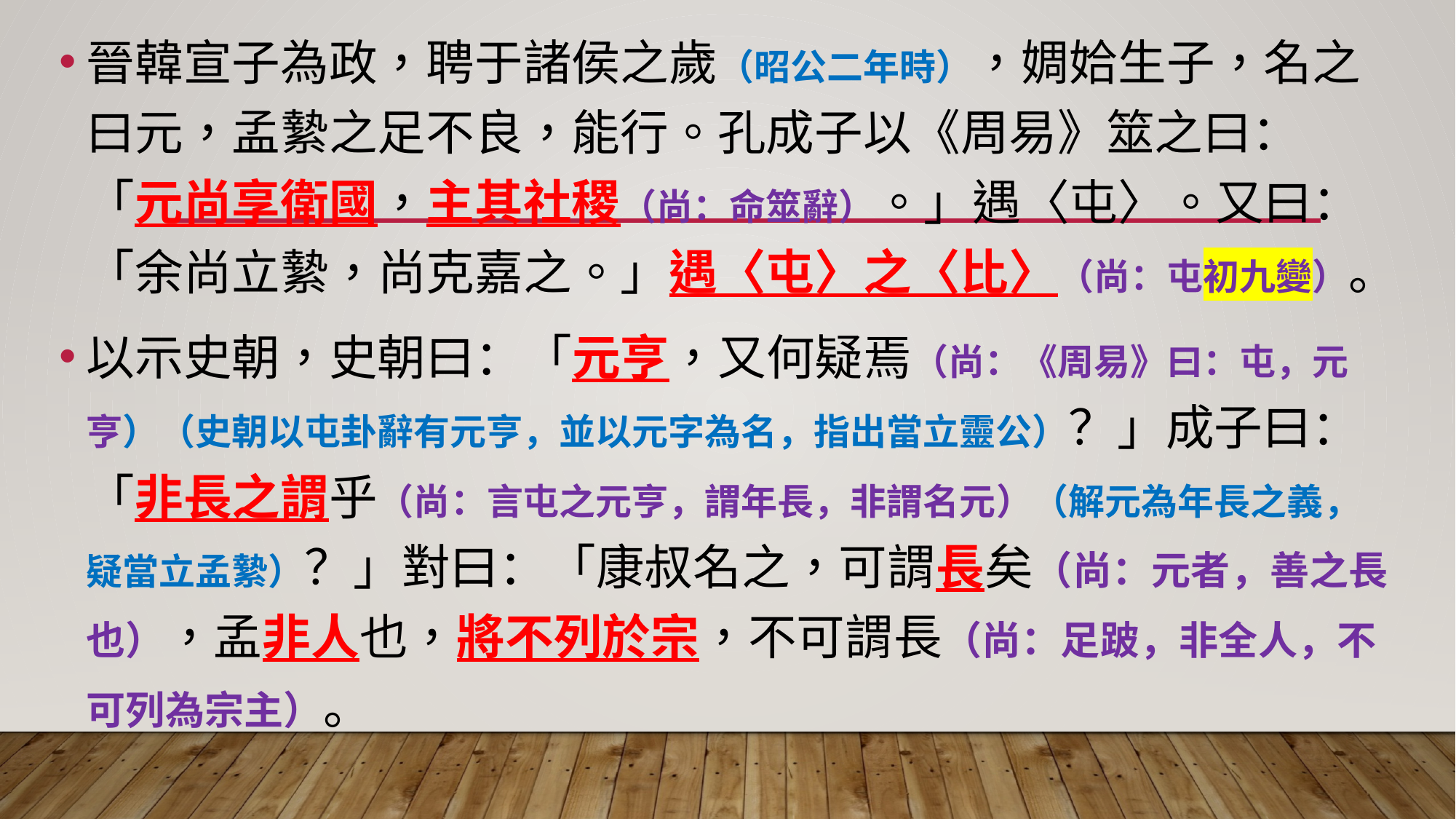

晉韓宣子為政，聘于諸侯之歲（昭公二年時），婤姶生子，名之曰元，孟縶之足不良，能行。孔成子以《周易》筮之曰：「元尚享衛國，主其社稷（尚：命筮辭）。」遇〈屯〉。又曰： 「余尚立縶，尚克嘉之。」遇〈屯〉之〈比〉（尚：屯初九變）。
以示史朝，史朝曰：「元亨，又何疑焉（尚：《周易》曰：屯，元亨）（史朝以屯卦辭有元亨，並以元字為名，指出當立靈公）？」成子曰：「非長之謂乎（尚：言屯之元亨，謂年長，非謂名元）（解元為年長之義，疑當立孟縶）？」對曰：「康叔名之，可謂長矣（尚：元者，善之長也），孟非人也，將不列於宗，不可謂長（尚：足跛，非全人，不可列為宗主）。